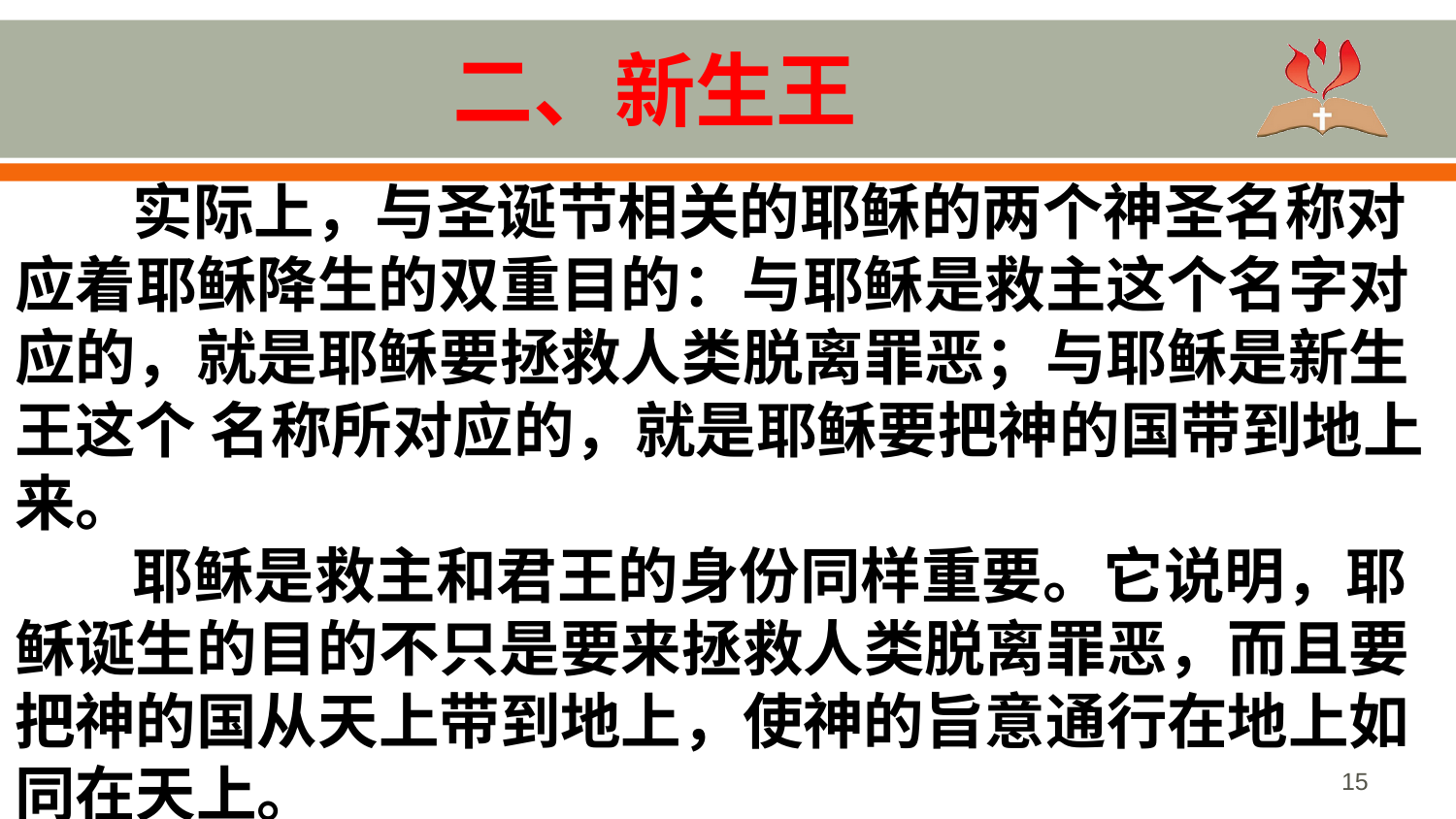

# 二、新生王
实际上，与圣诞节相关的耶稣的两个神圣名称对应着耶稣降生的双重目的：与耶稣是救主这个名字对应的，就是耶稣要拯救人类脱离罪恶；与耶稣是新生王这个 名称所对应的，就是耶稣要把神的国带到地上来。
耶稣是救主和君王的身份同样重要。它说明，耶稣诞生的目的不只是要来拯救人类脱离罪恶，而且要把神的国从天上带到地上，使神的旨意通行在地上如同在天上。

15